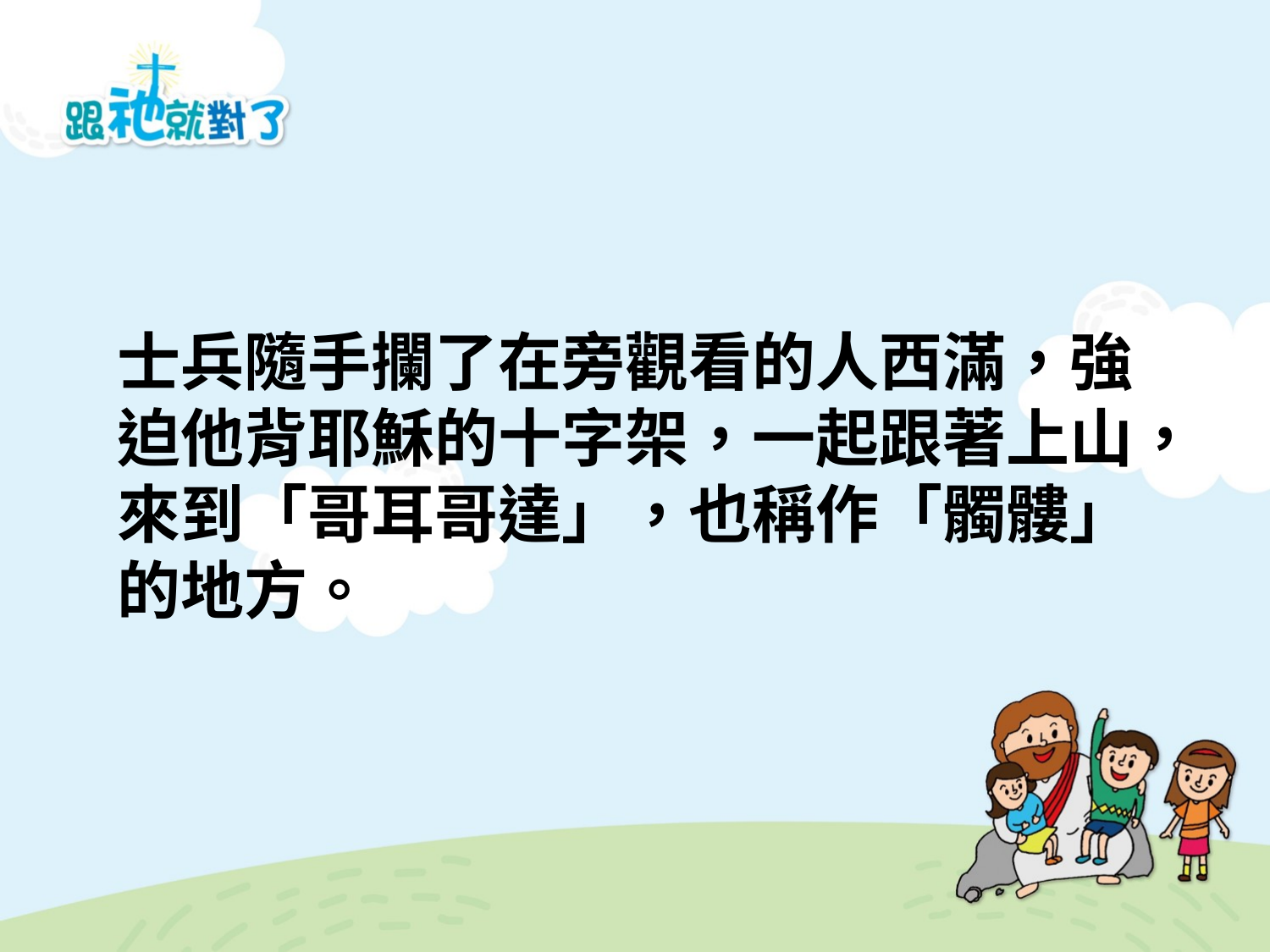

士兵隨手攔了在旁觀看的人西滿，強迫他背耶穌的十字架，一起跟著上山，來到「哥耳哥達」，也稱作「髑髏」的地方。